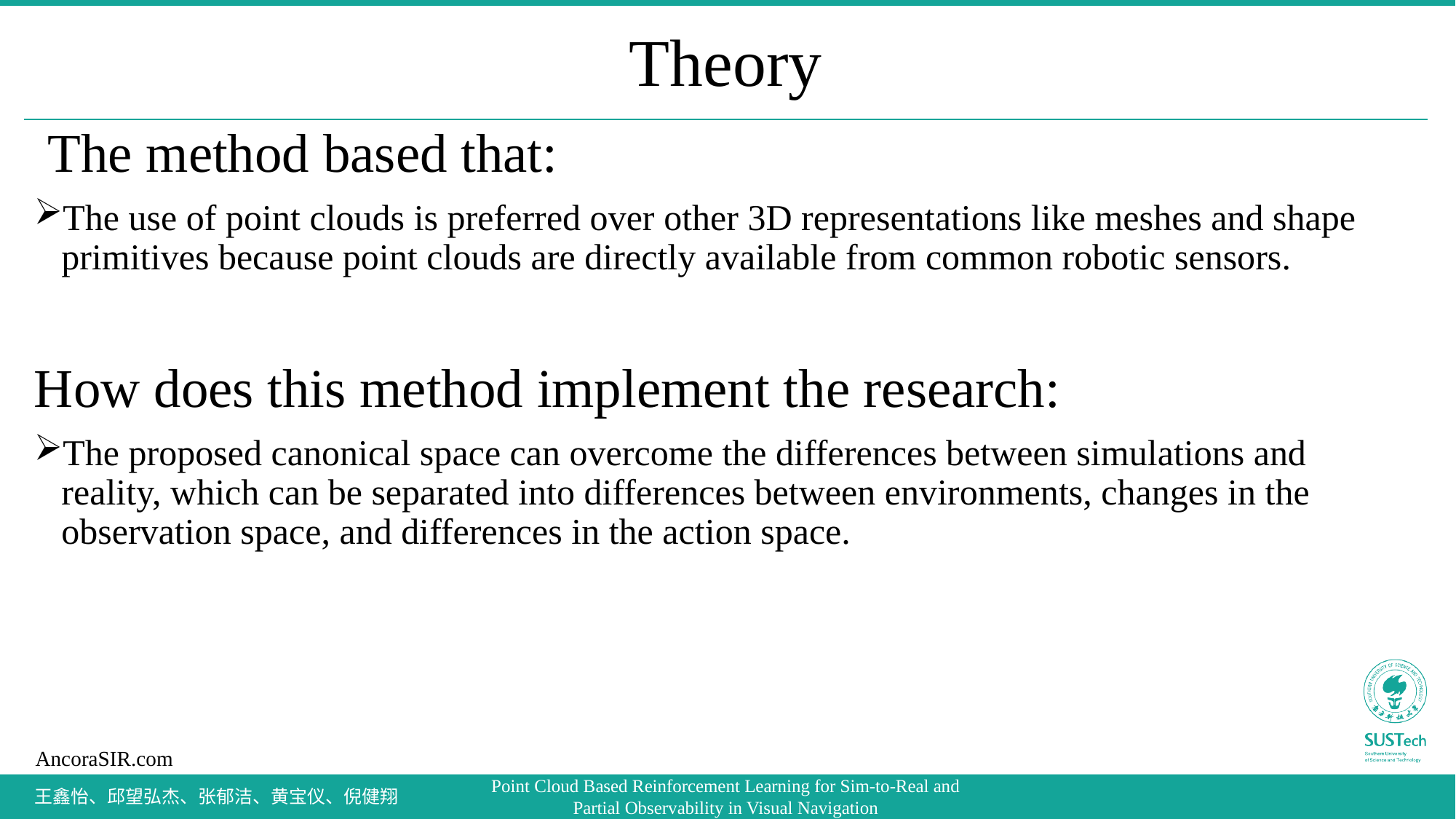

# Theory
 The method based that:
The use of point clouds is preferred over other 3D representations like meshes and shape primitives because point clouds are directly available from common robotic sensors.

How does this method implement the research:
The proposed canonical space can overcome the differences between simulations and reality, which can be separated into differences between environments, changes in the observation space, and differences in the action space.
王鑫怡、邱望弘杰、张郁洁、黄宝仪、倪健翔
7
Point Cloud Based Reinforcement Learning for Sim-to-Real and Partial Observability in Visual Navigation